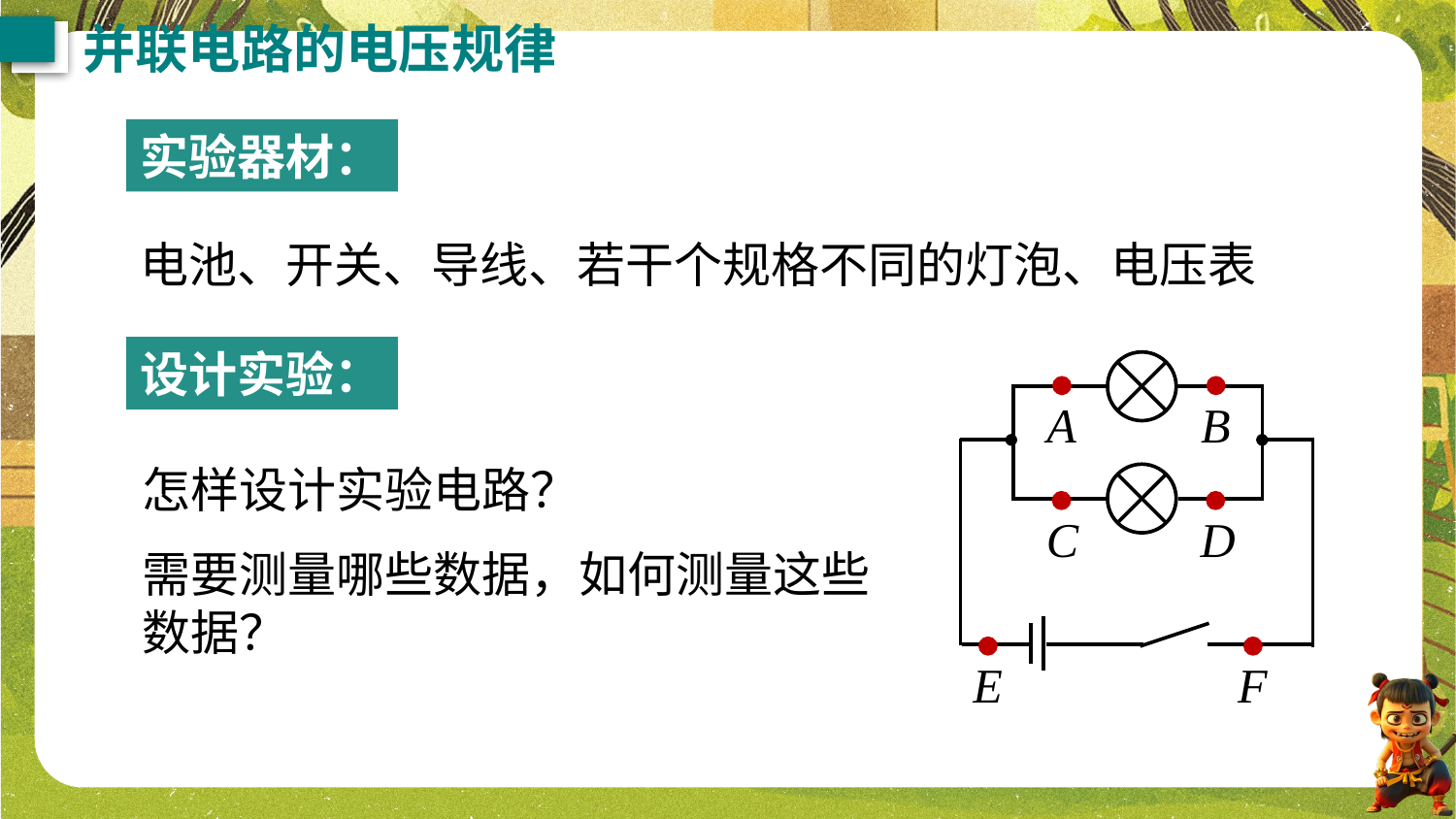

并联电路的电压规律

实验器材：
电池、开关、导线、若干个规格不同的灯泡、电压表
设计实验：

A

B
怎样设计实验电路？

C

D
需要测量哪些数据，如何测量这些数据？

E

F